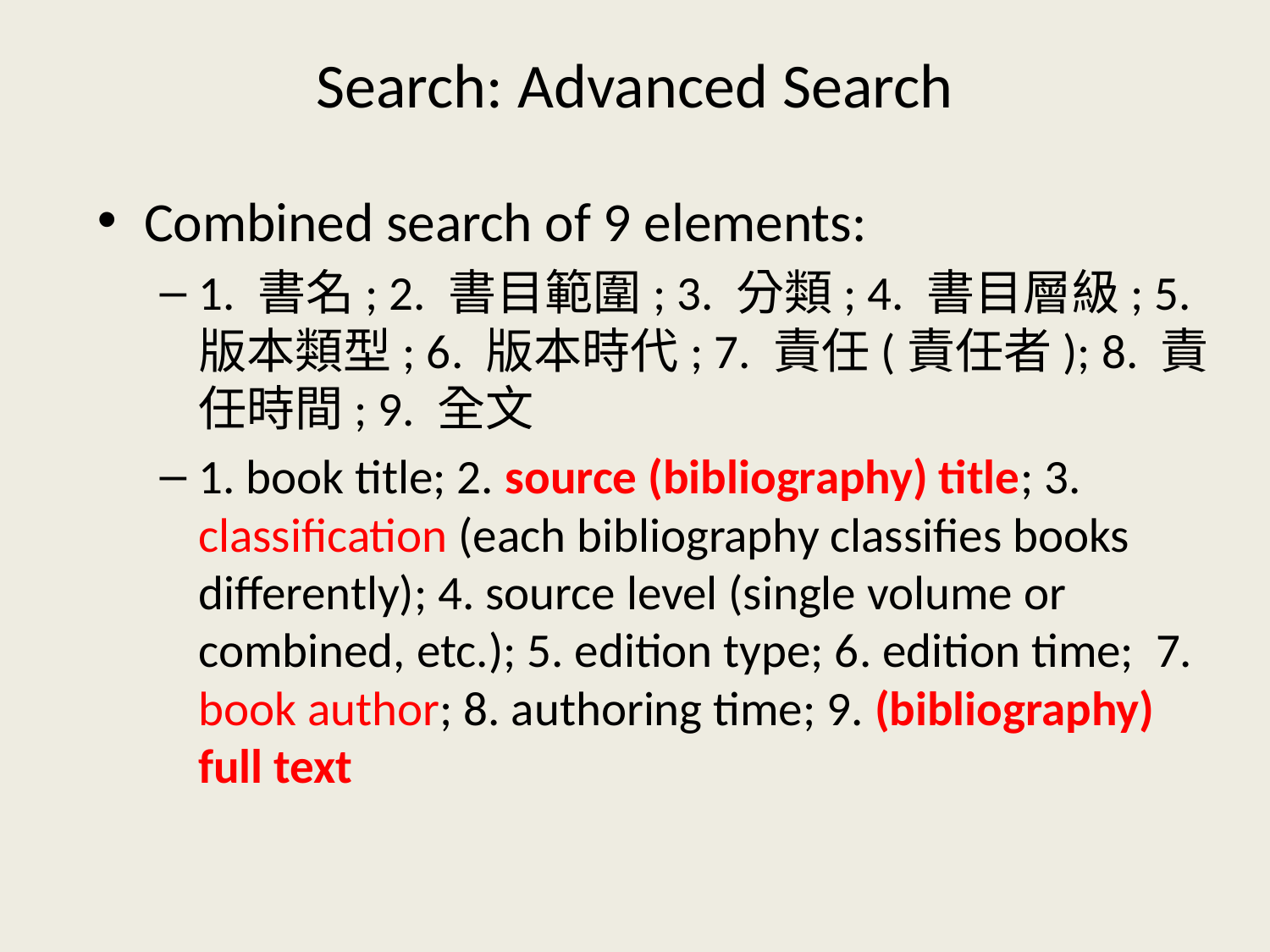

# Search: Advanced Search
Combined search of 9 elements:
1. 書名; 2. 書目範圍; 3. 分類; 4. 書目層級; 5. 版本類型; 6. 版本時代; 7. 責任(責任者); 8. 責任時間; 9. 全文
1. book title; 2. source (bibliography) title; 3. classification (each bibliography classifies books differently); 4. source level (single volume or combined, etc.); 5. edition type; 6. edition time;  7. book author; 8. authoring time; 9. (bibliography) full text